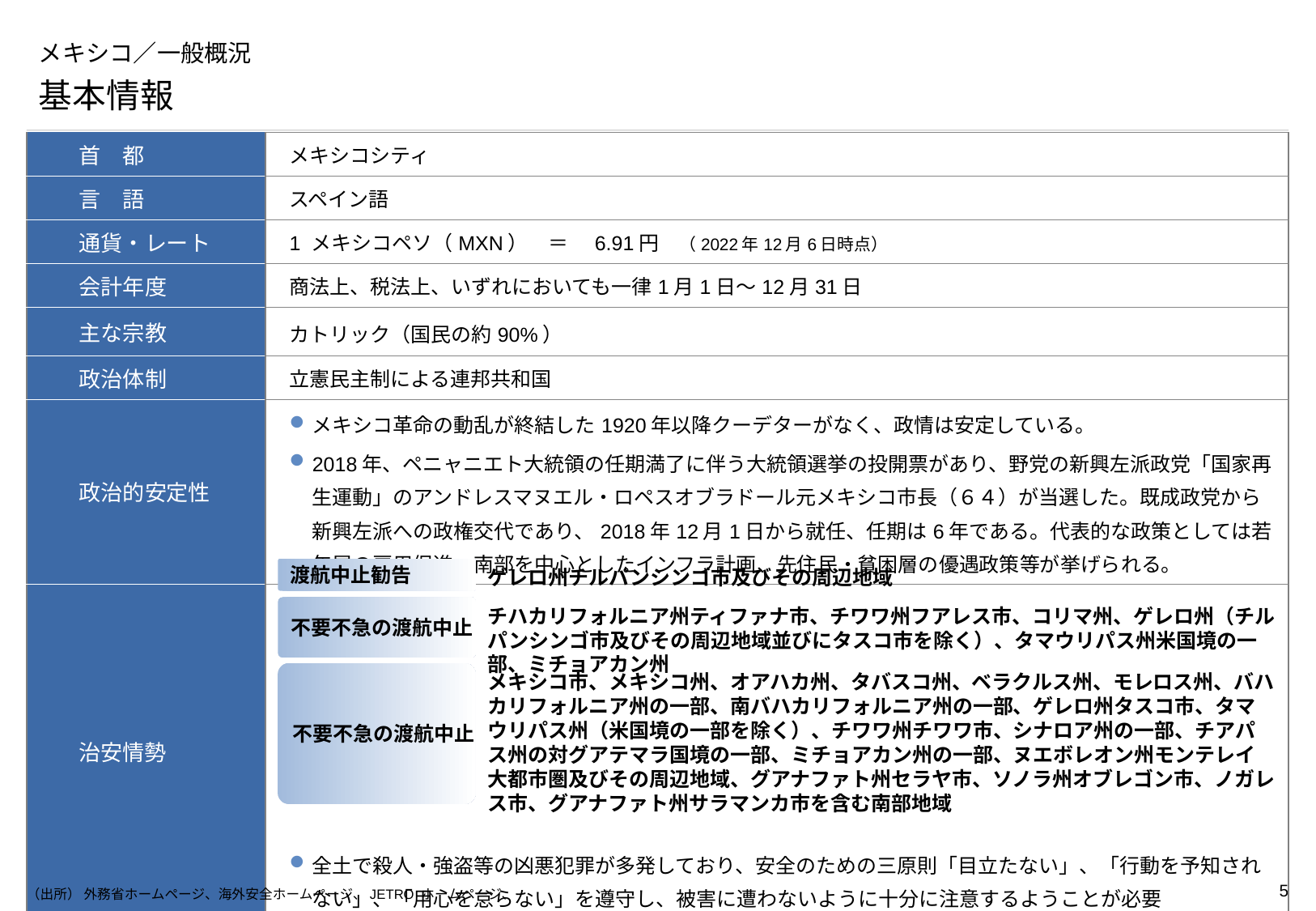

# メキシコ／一般概況
基本情報
| 首　都 | メキシコシティ |
| --- | --- |
| 言　語 | スペイン語 |
| 通貨・レート | 1 メキシコペソ（MXN）　＝　6.91円　（2022年12月6日時点） |
| 会計年度 | 商法上、税法上、いずれにおいても一律1月1日～12月31日 |
| 主な宗教 | カトリック（国民の約90%） |
| 政治体制 | 立憲民主制による連邦共和国 |
| 政治的安定性 | メキシコ革命の動乱が終結した1920年以降クーデターがなく、政情は安定している。 2018年、ペニャニエト大統領の任期満了に伴う大統領選挙の投開票があり、野党の新興左派政党「国家再生運動」のアンドレスマヌエル・ロペスオブラドール元メキシコ市長（６４）が当選した。既成政党から新興左派への政権交代であり、2018年12月1日から就任、任期は6年である。代表的な政策としては若年層の雇用促進、南部を中心としたインフラ計画、先住民・貧困層の優遇政策等が挙げられる。 |
| 治安情勢 | 2 全土で殺人・強盗等の凶悪犯罪が多発しており、安全のための三原則「目立たない」、「行動を予知されない」、「用心を怠らない」を遵守し、被害に遭わないように十分に注意するようことが必要 |
渡航中止勧告
ゲレロ州チルパンシンゴ市及びその周辺地域
チハカリフォルニア州ティファナ市、チワワ州フアレス市、コリマ州、ゲレロ州（チルパンシンゴ市及びその周辺地域並びにタスコ市を除く）、タマウリパス州米国境の一部、ミチョアカン州
不要不急の渡航中止
不要不急の渡航中止
不要不急の渡航中止
メキシコ市、メキシコ州、オアハカ州、タバスコ州、ベラクルス州、モレロス州、バハカリフォルニア州の一部、南バハカリフォルニア州の一部、ゲレロ州タスコ市、タマウリパス州（米国境の一部を除く）、チワワ州チワワ市、シナロア州の一部、チアパス州の対グアテマラ国境の一部、ミチョアカン州の一部、ヌエボレオン州モンテレイ大都市圏及びその周辺地域、グアナファト州セラヤ市、ソノラ州オブレゴン市、ノガレス市、グアナファト州サラマンカ市を含む南部地域
（出所） 外務省ホームページ、海外安全ホームページ、JETRO ホームページ、